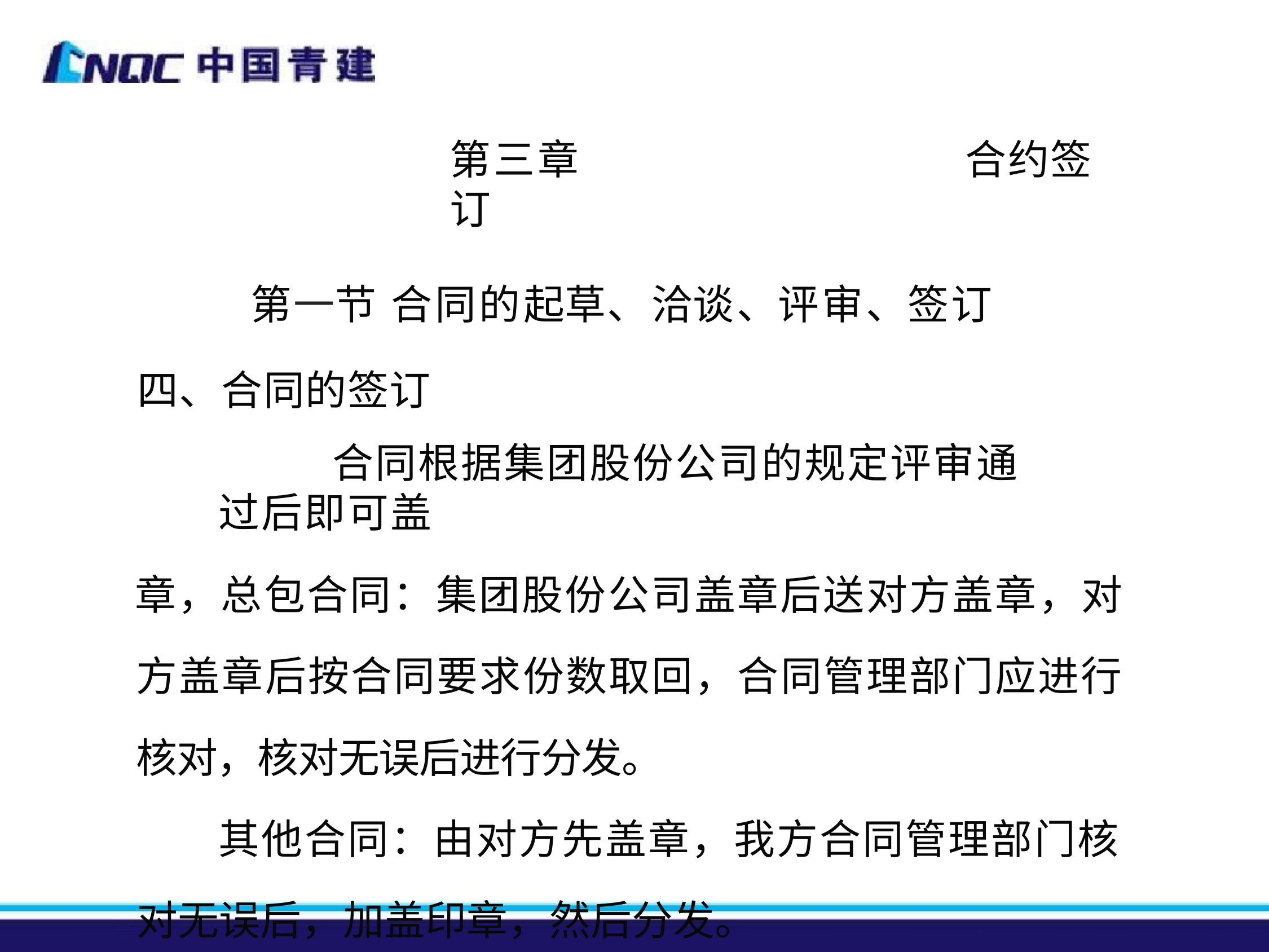

第三章	合约签订
第一节	合同的起草、洽谈、评审、签订 四、合同的签订
合同根据集团股份公司的规定评审通过后即可盖
章，总包合同：集团股份公司盖章后送对方盖章，对 方盖章后按合同要求份数取回，合同管理部门应进行 核对，核对无误后进行分发。
其他合同：由对方先盖章，我方合同管理部门核 对无误后，加盖印章，然后分发。